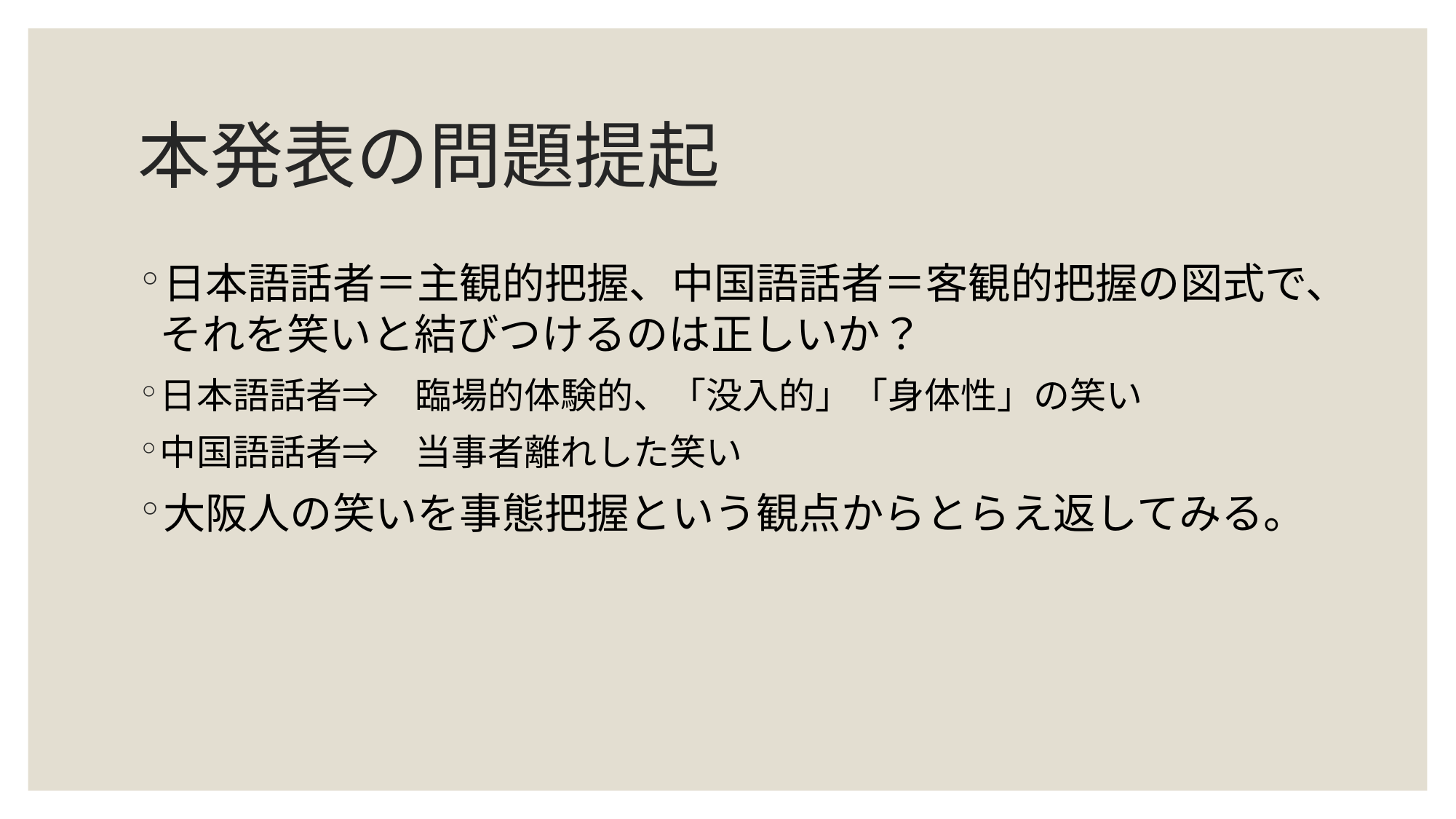

# 本発表の問題提起
日本語話者＝主観的把握、中国語話者＝客観的把握の図式で、それを笑いと結びつけるのは正しいか？
日本語話者⇒　臨場的体験的、「没入的」「身体性」の笑い
中国語話者⇒　当事者離れした笑い
大阪人の笑いを事態把握という観点からとらえ返してみる。